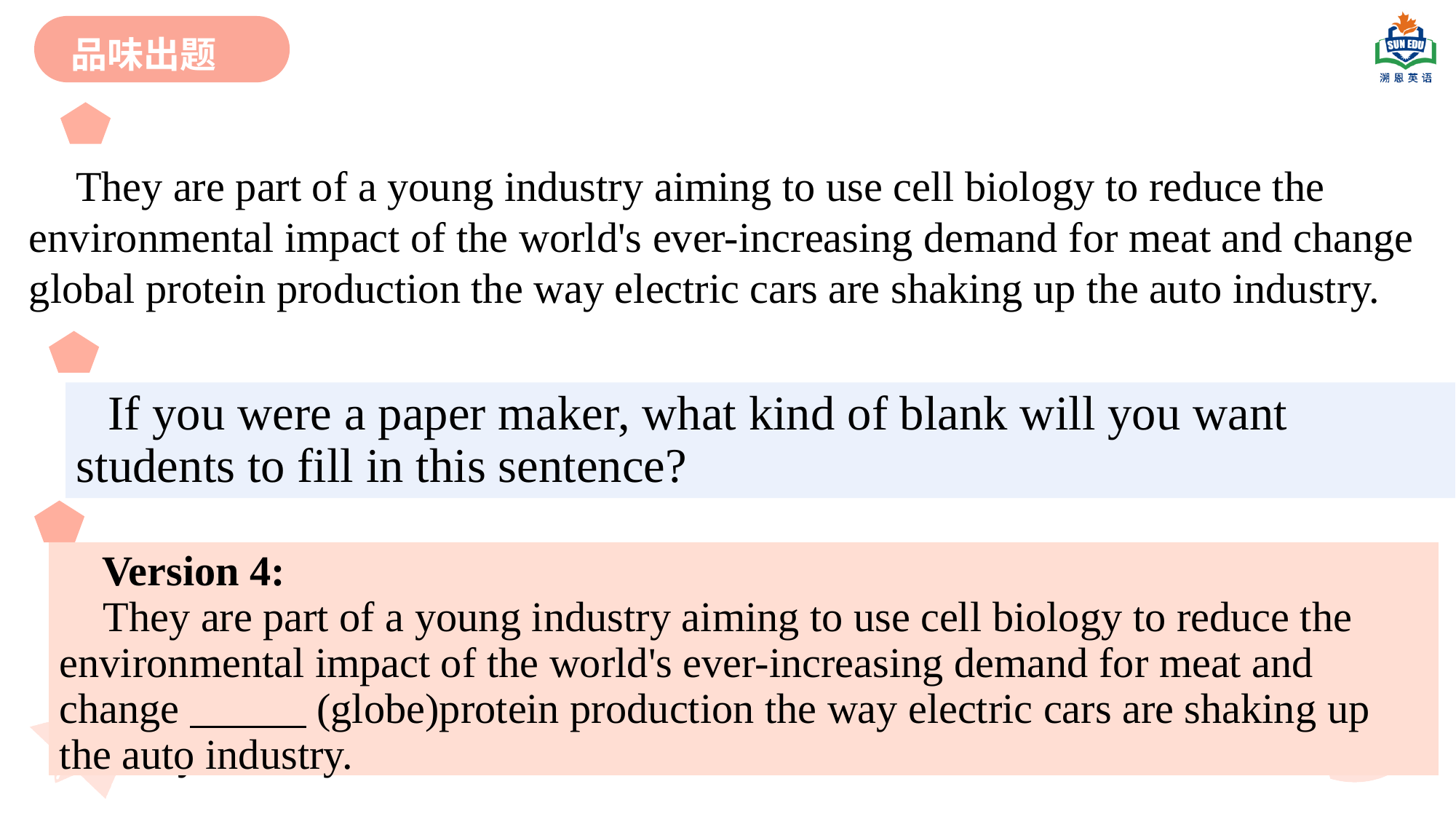

品味出题

 They are part of a young industry aiming to use cell biology to reduce the environmental impact of the world's ever-increasing demand for meat and change global protein production the way electric cars are shaking up the auto industry.

If you were a paper maker, what kind of blank will you want students to fill in this sentence?

 Version 2:
 They are part of a young industry aiming to use cell biology to reduce the environmental impact        the world's ever-increasing demand for meat      change global protein production the way electric cars are shaking up the auto industry.
 Version 1:
 They are part of a young industry aiming to use cell biology to reduce the environmental impact of the world's ever-increasing demand for meat      change global protein production the way electric cars are shaking up the auto industry.

 Version 3:
 They are part of a young industry aiming to use cell biology to reduce the environmental impact of the world's ever-increasing demand for meat  and change global protein production the way electric cars        (shake) up the auto industry.
 Version 4:
 They are part of a young industry aiming to use cell biology to reduce the environmental impact of the world's ever-increasing demand for meat and change             (globe)protein production the way electric cars are shaking up the auto industry.